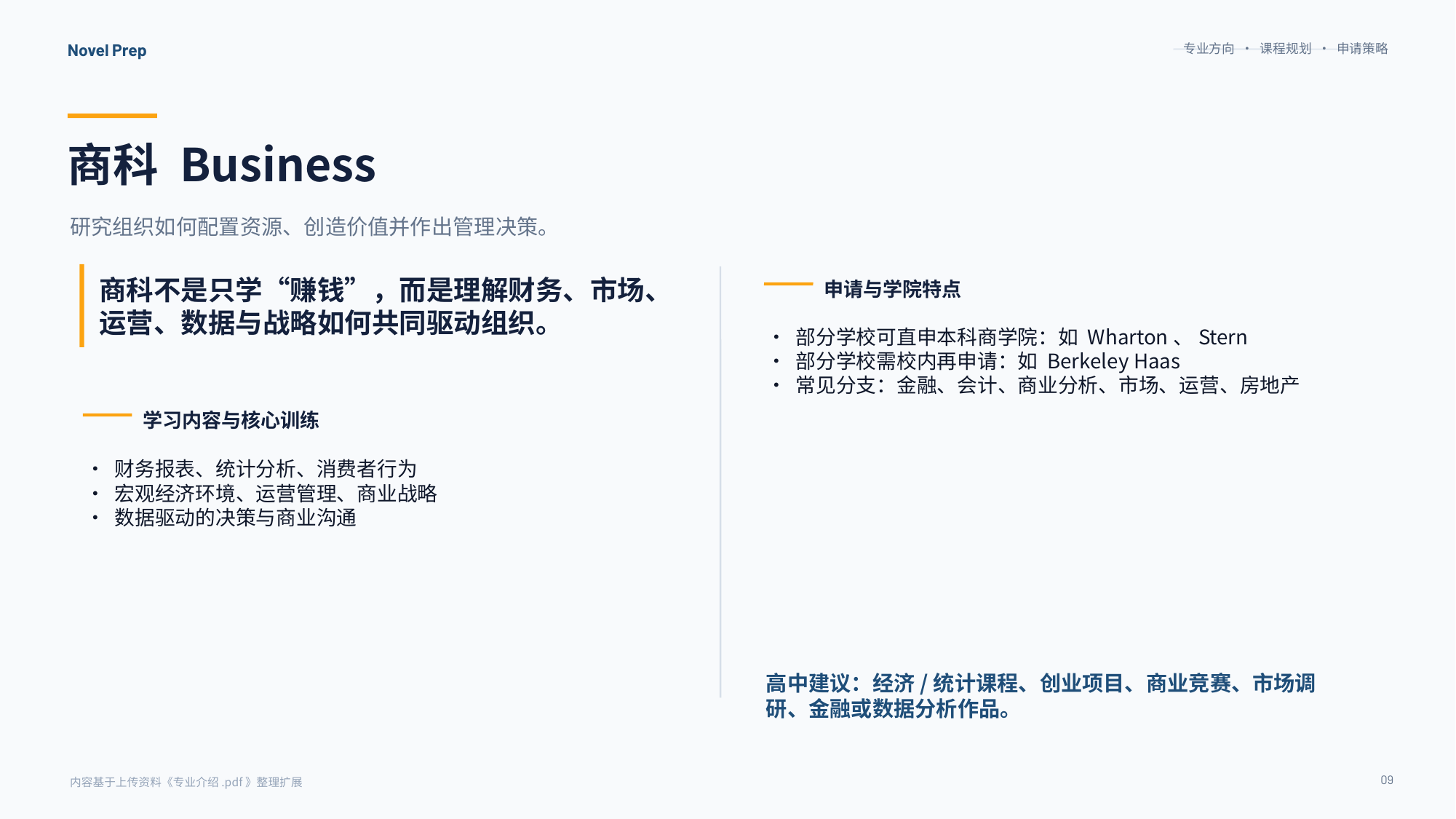

专业方向 · 课程规划 · 申请策略
Novel Prep

商科 Business
研究组织如何配置资源、创造价值并作出管理决策。

商科不是只学“赚钱”，而是理解财务、市场、运营、数据与战略如何共同驱动组织。

申请与学院特点

• 部分学校可直申本科商学院：如 Wharton、Stern
• 部分学校需校内再申请：如 Berkeley Haas
• 常见分支：金融、会计、商业分析、市场、运营、房地产
学习内容与核心训练

• 财务报表、统计分析、消费者行为
• 宏观经济环境、运营管理、商业战略
• 数据驱动的决策与商业沟通
高中建议：经济/统计课程、创业项目、商业竞赛、市场调研、金融或数据分析作品。
09
内容基于上传资料《专业介绍.pdf》整理扩展